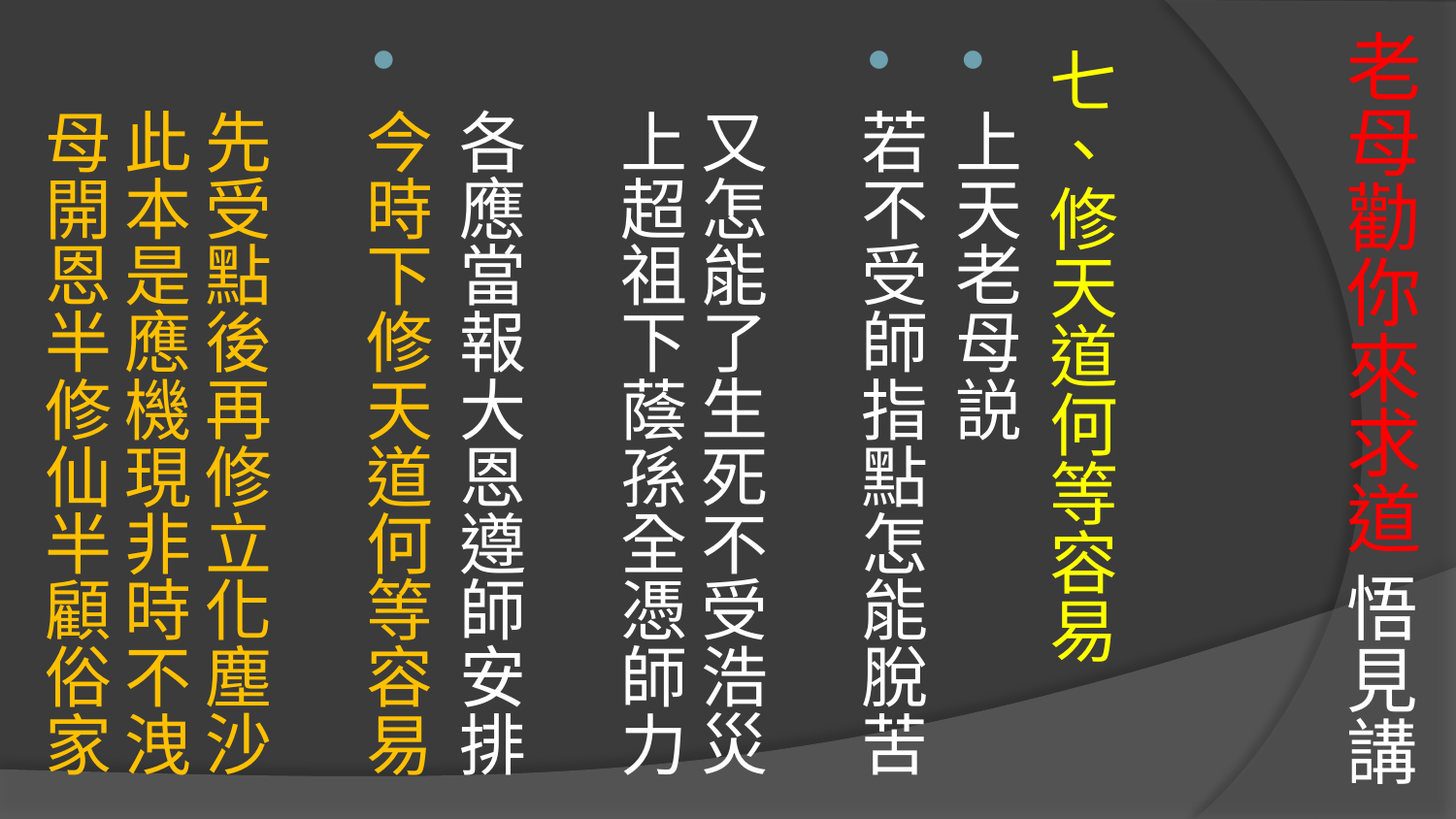

# 老母勸你來求道 悟見講
七、修天道何等容易
上天老母説
若不受師指點怎能脫苦 　
又怎能了生死不受浩災
上超祖下蔭孫全憑師力 　
各應當報大恩遵師安排
今時下修天道何等容易 　
先受點後再修立化塵沙
此本是應機現非時不洩
母開恩半修仙半顧俗家